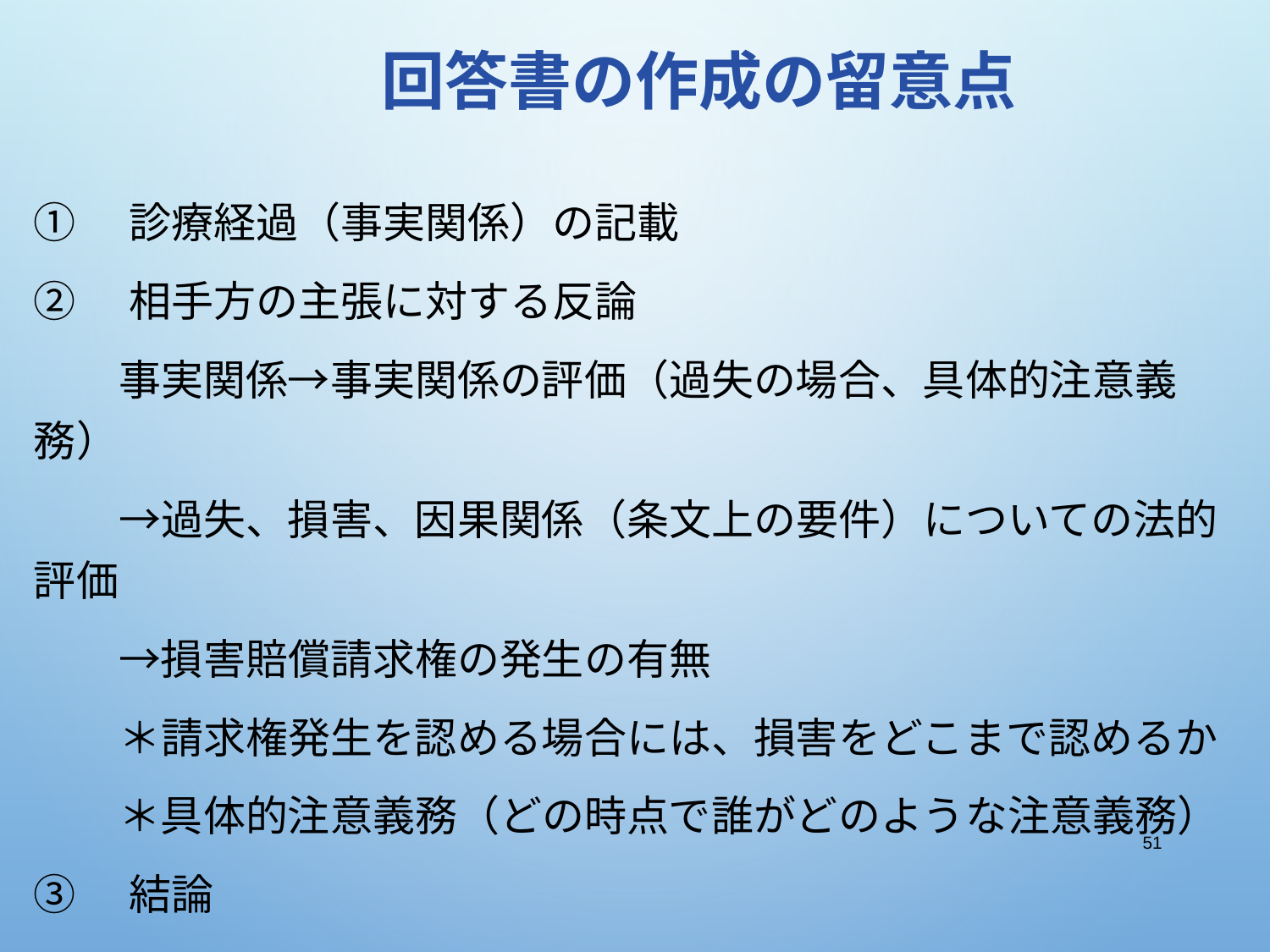

# 回答書の作成の留意点
①　診療経過（事実関係）の記載
②　相手方の主張に対する反論
　　事実関係→事実関係の評価（過失の場合、具体的注意義務）
　　→過失、損害、因果関係（条文上の要件）についての法的評価
　　→損害賠償請求権の発生の有無
　　＊請求権発生を認める場合には、損害をどこまで認めるか
　　＊具体的注意義務（どの時点で誰がどのような注意義務）
③　結論

51